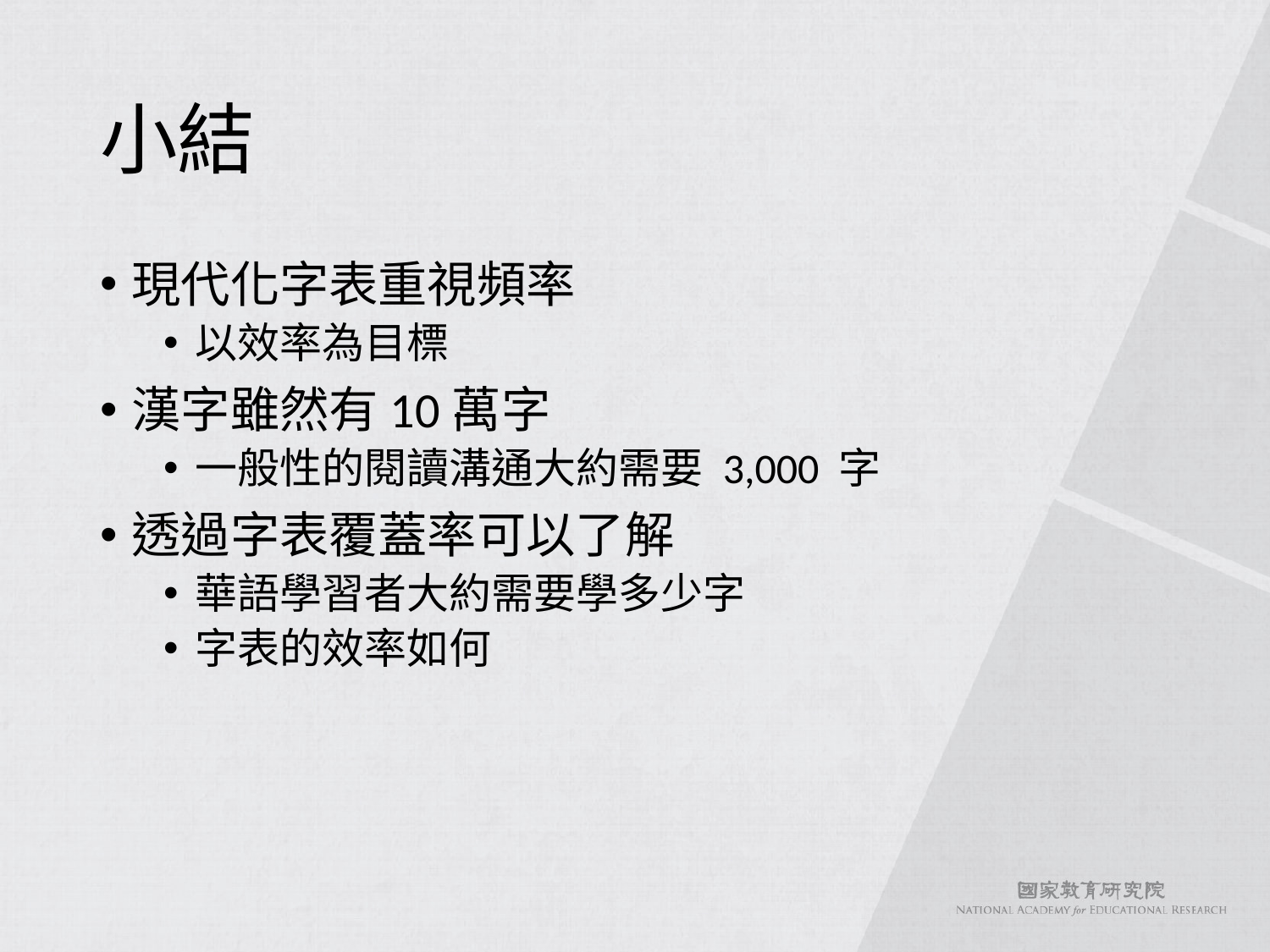

# 小結
現代化字表重視頻率
以效率為目標
漢字雖然有10萬字
一般性的閱讀溝通大約需要 3,000 字
透過字表覆蓋率可以了解
華語學習者大約需要學多少字
字表的效率如何